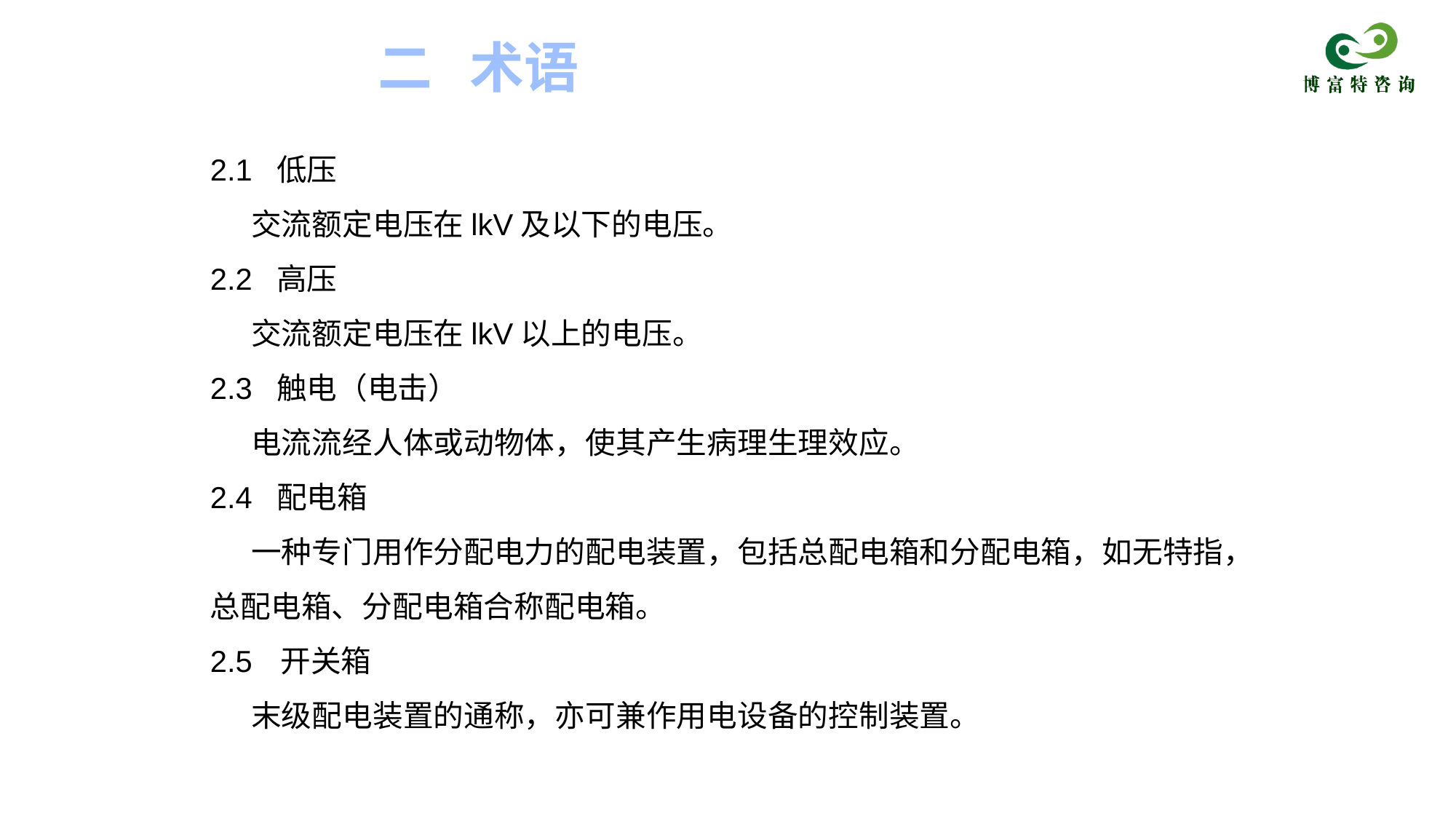

二   术语
2.1  低压
     交流额定电压在lkV及以下的电压。
2.2  高压
     交流额定电压在lkV以上的电压。
2.3  触电（电击）
     电流流经人体或动物体，使其产生病理生理效应。
2.4  配电箱
     一种专门用作分配电力的配电装置，包括总配电箱和分配电箱，如无特指，总配电箱、分配电箱合称配电箱。
2.5   开关箱
     末级配电装置的通称，亦可兼作用电设备的控制装置。